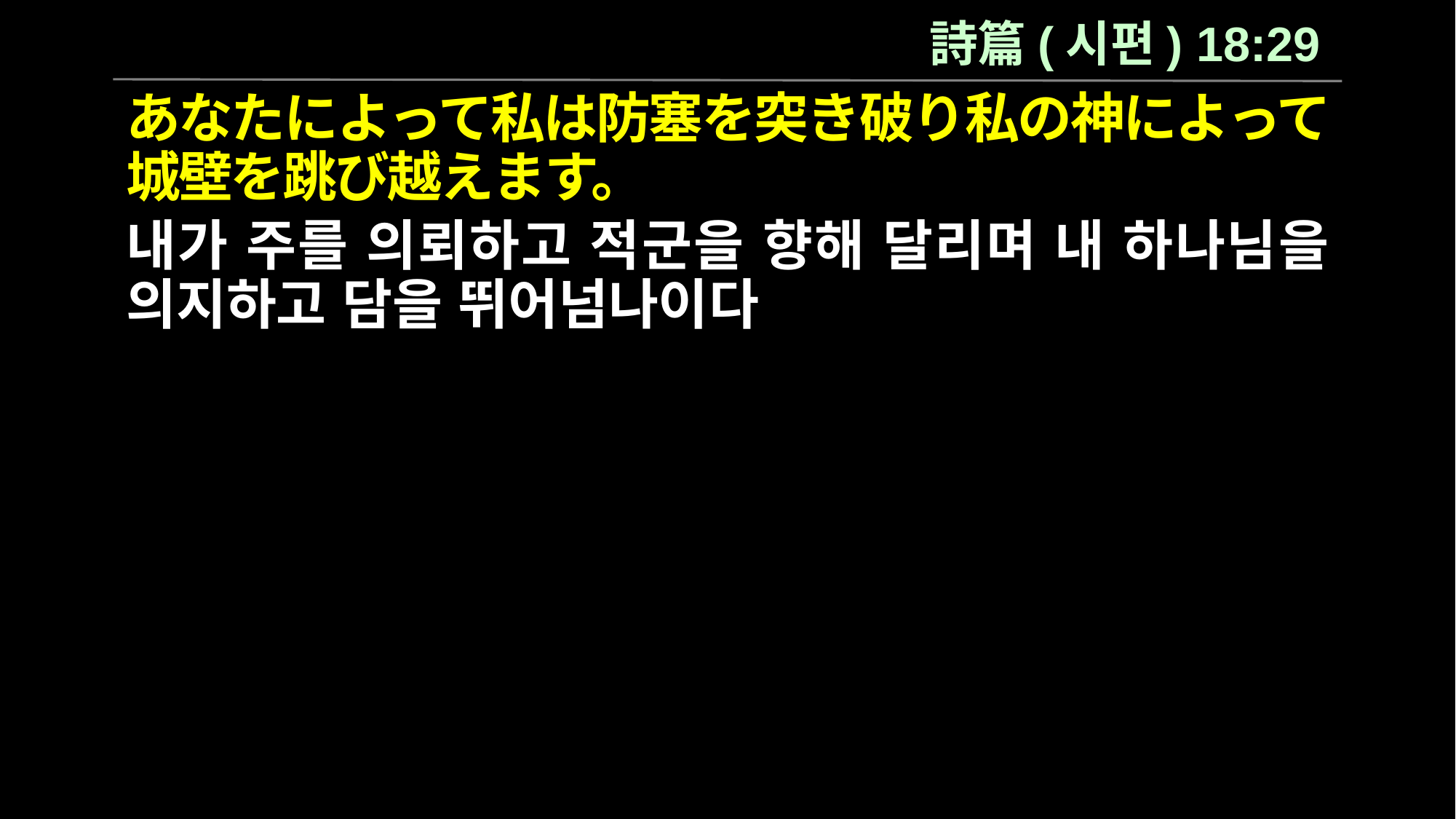

詩篇(시편) 18:29

あなたによって私は防塞を突き破り私の神によって城壁を跳び越えます。
내가 주를 의뢰하고 적군을 향해 달리며 내 하나님을 의지하고 담을 뛰어넘나이다